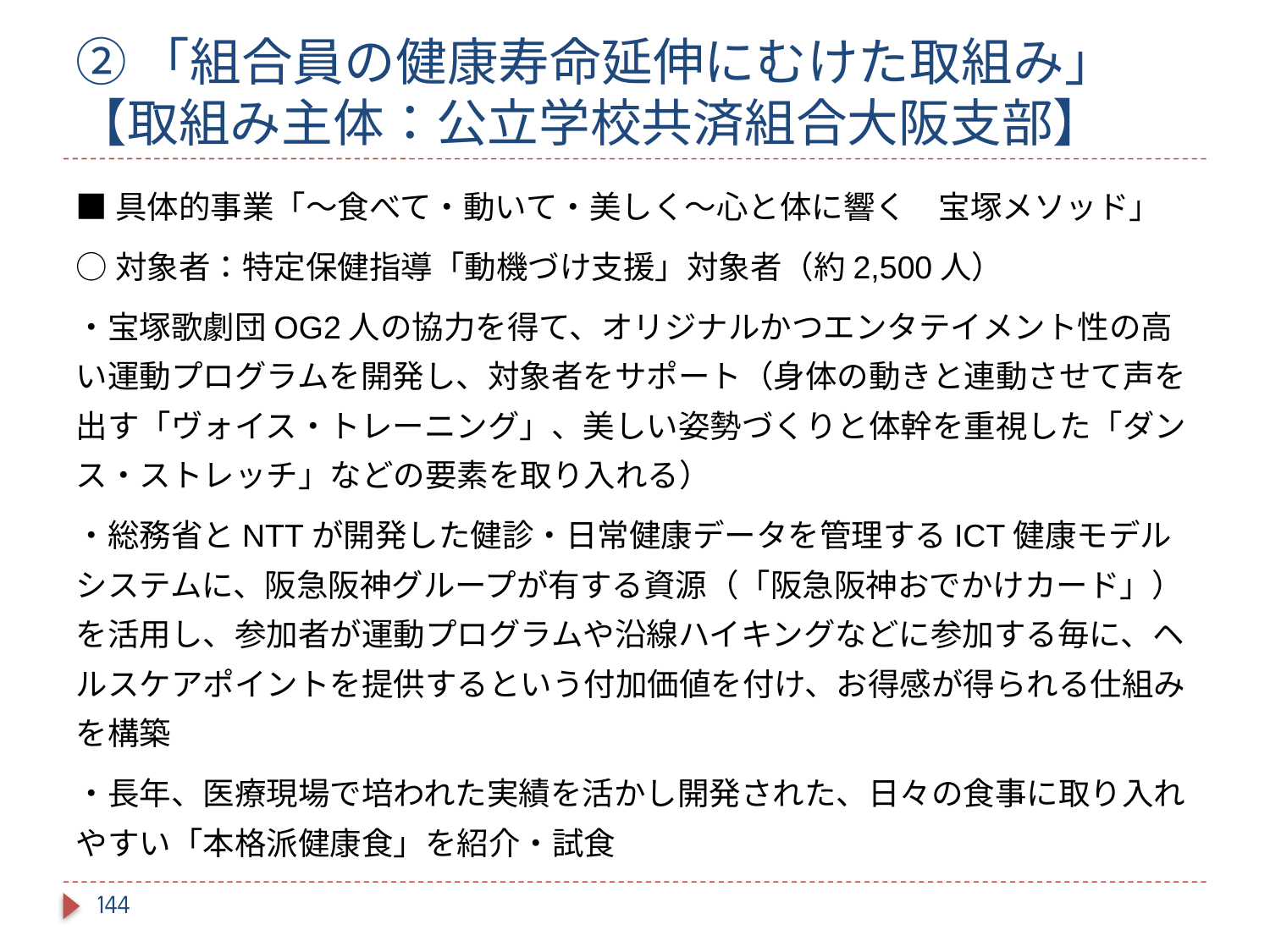

# ②「組合員の健康寿命延伸にむけた取組み」 【取組み主体：公立学校共済組合大阪支部】
■具体的事業「～食べて・動いて・美しく～心と体に響く　宝塚メソッド」
○対象者：特定保健指導「動機づけ支援」対象者（約2,500人）
・宝塚歌劇団OG2人の協力を得て、オリジナルかつエンタテイメント性の高い運動プログラムを開発し、対象者をサポート（身体の動きと連動させて声を出す「ヴォイス・トレーニング」、美しい姿勢づくりと体幹を重視した「ダンス・ストレッチ」などの要素を取り入れる）
・総務省とNTTが開発した健診・日常健康データを管理するICT健康モデルシステムに、阪急阪神グループが有する資源（「阪急阪神おでかけカード」）を活用し、参加者が運動プログラムや沿線ハイキングなどに参加する毎に、ヘルスケアポイントを提供するという付加価値を付け、お得感が得られる仕組みを構築
・長年、医療現場で培われた実績を活かし開発された、日々の食事に取り入れやすい「本格派健康食」を紹介・試食

144